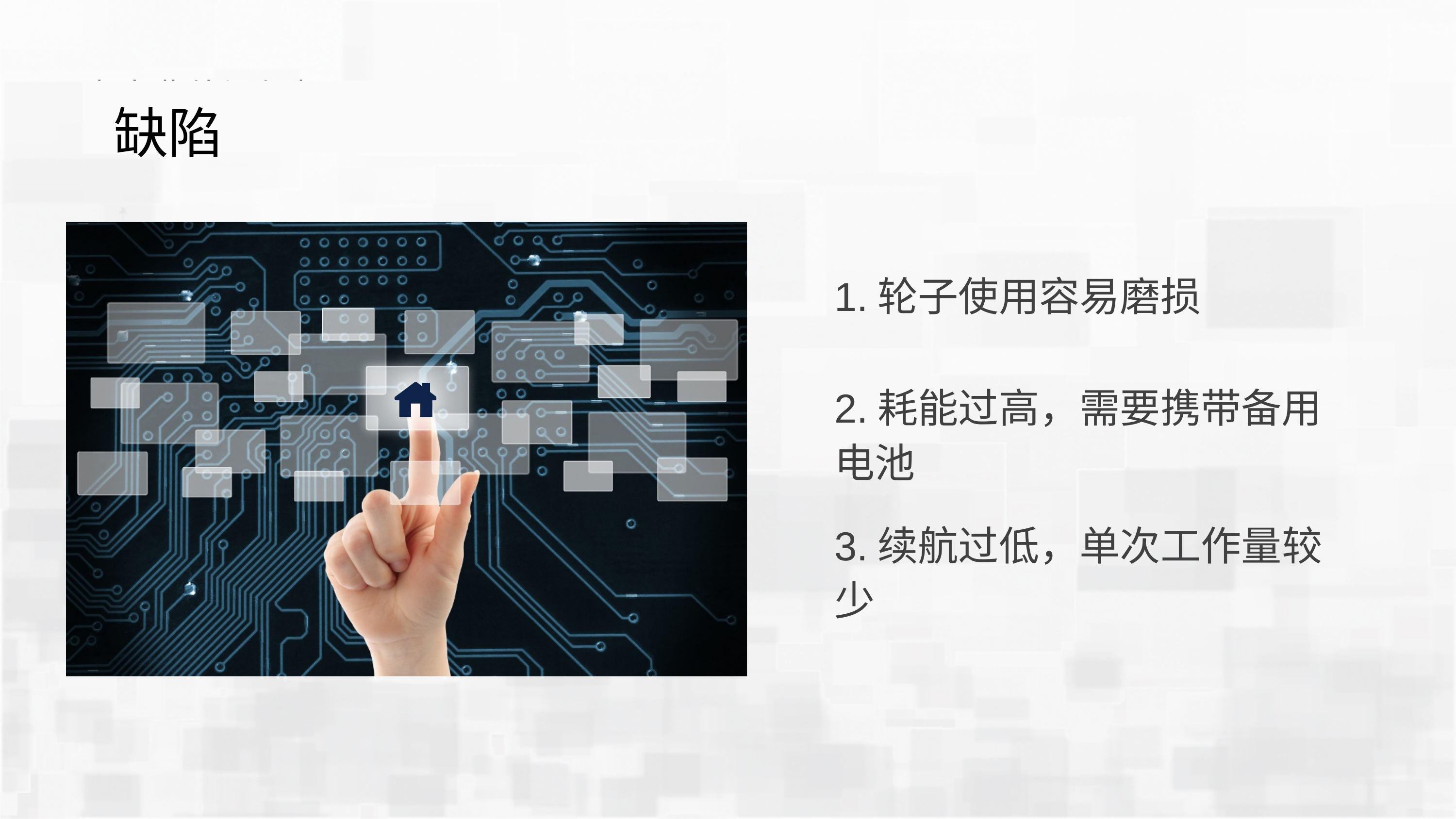

点击此处添加标题

缺陷
http://www.rapidppt.com

1.轮子使用容易磨损
2.耗能过高，需要携带备用电池

3.续航过低，单次工作量较少